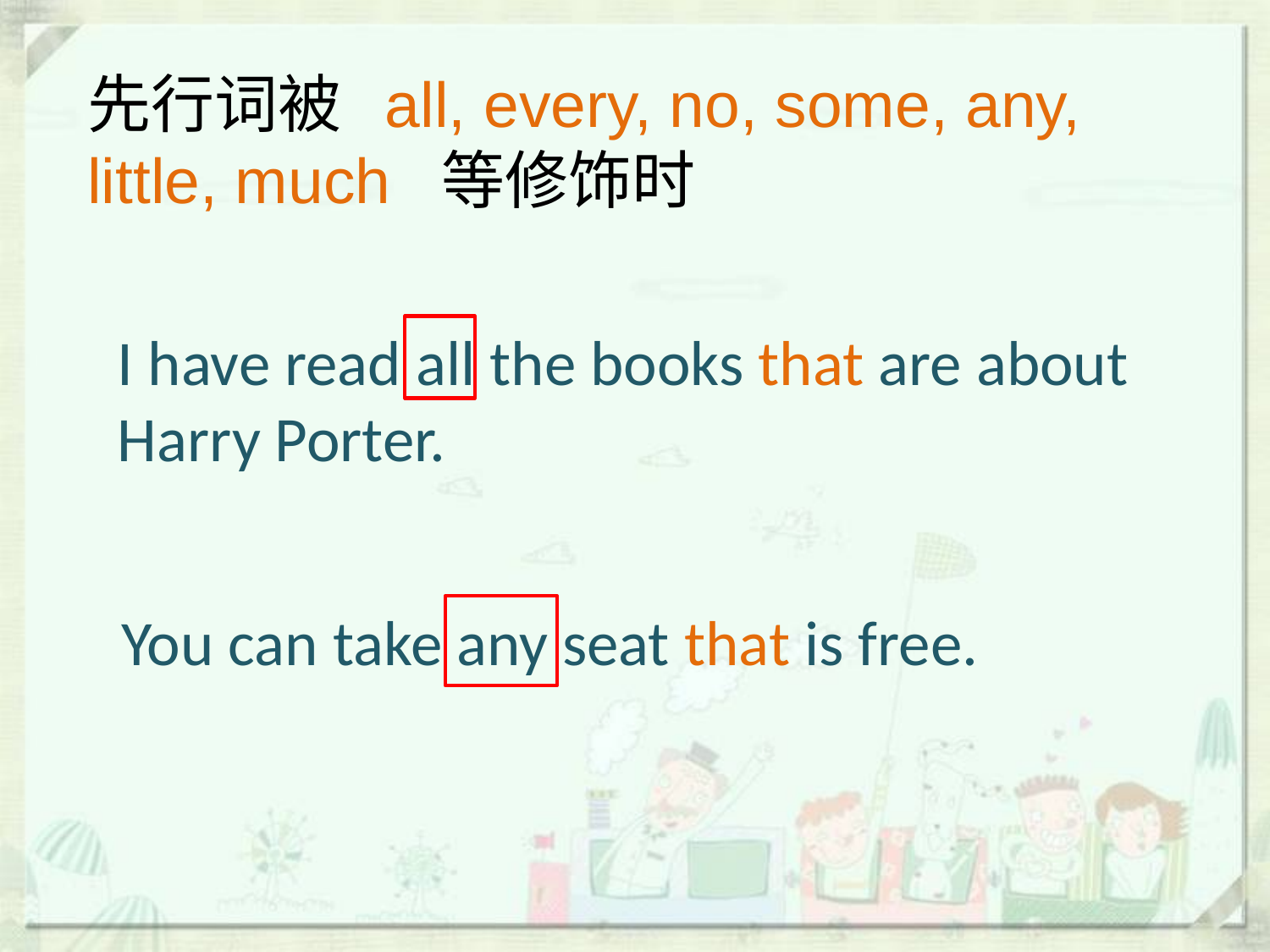

先行词被  all, every, no, some, any, little, much  等修饰时
I have read all the books that are about Harry Porter.

You can take any seat that is free.